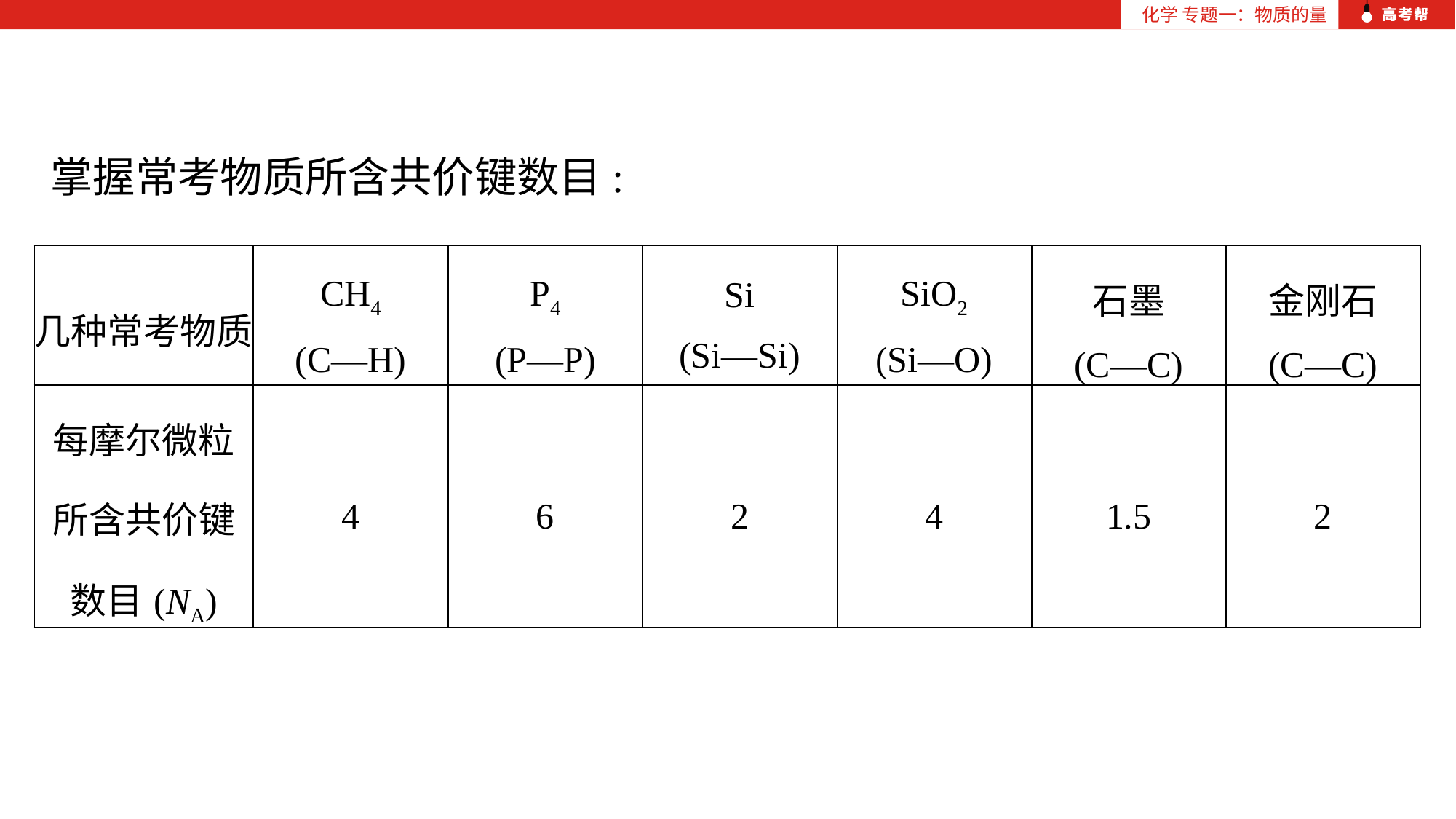

化学 专题一：物质的量
掌握常考物质所含共价键数目:
| 几种常考物质 | CH4 (C—H) | P4 (P—P) | Si (Si—Si) | SiO2 (Si—O) | 石墨 (C—C) | 金刚石 (C—C) |
| --- | --- | --- | --- | --- | --- | --- |
| 每摩尔微粒所含共价键数目(NA) | 4 | 6 | 2 | 4 | 1.5 | 2 |